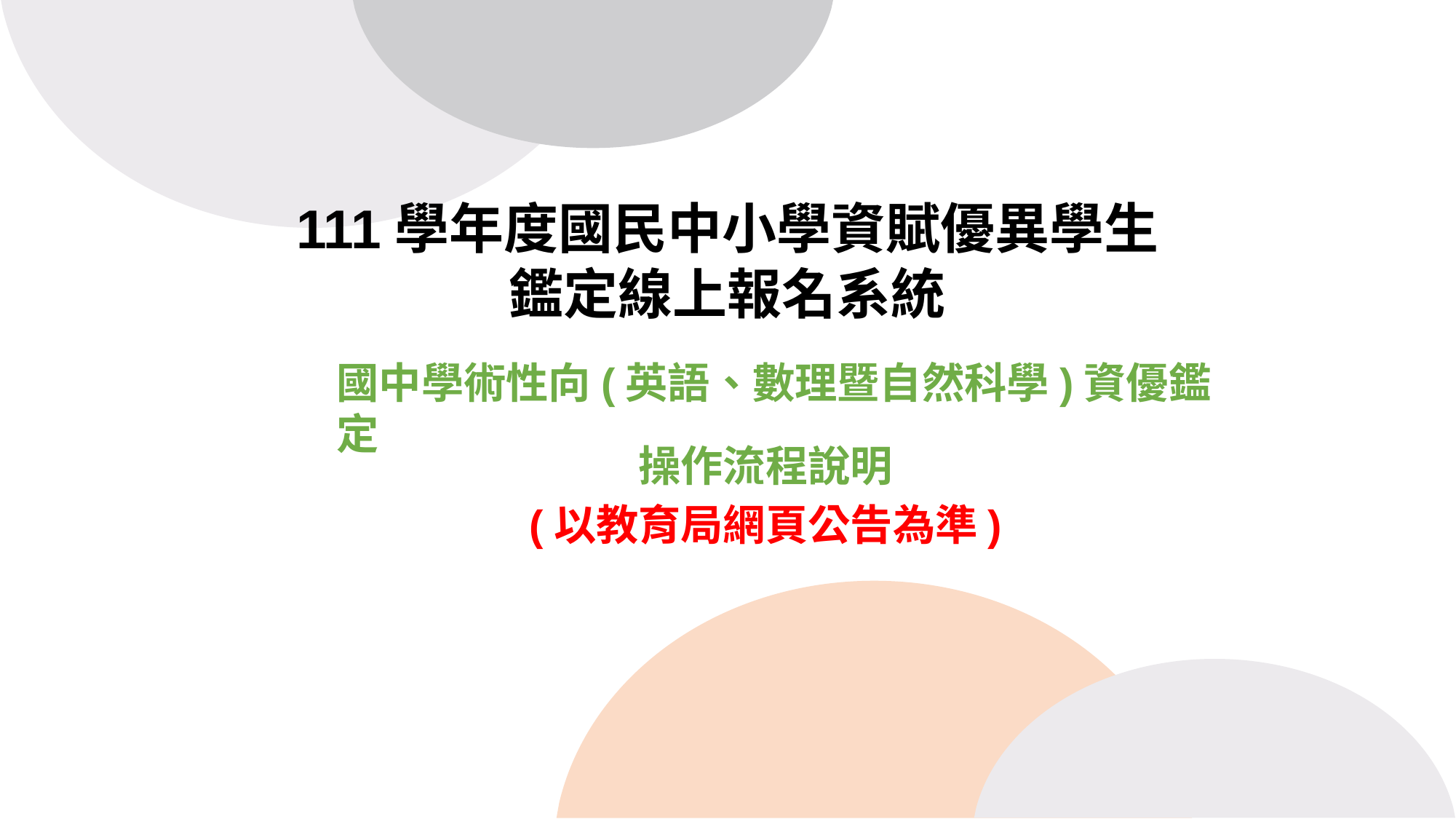

111學年度國民中小學資賦優異學生鑑定線上報名系統
國中學術性向(英語、數理暨自然科學)資優鑑定
操作流程說明
(以教育局網頁公告為準)

1